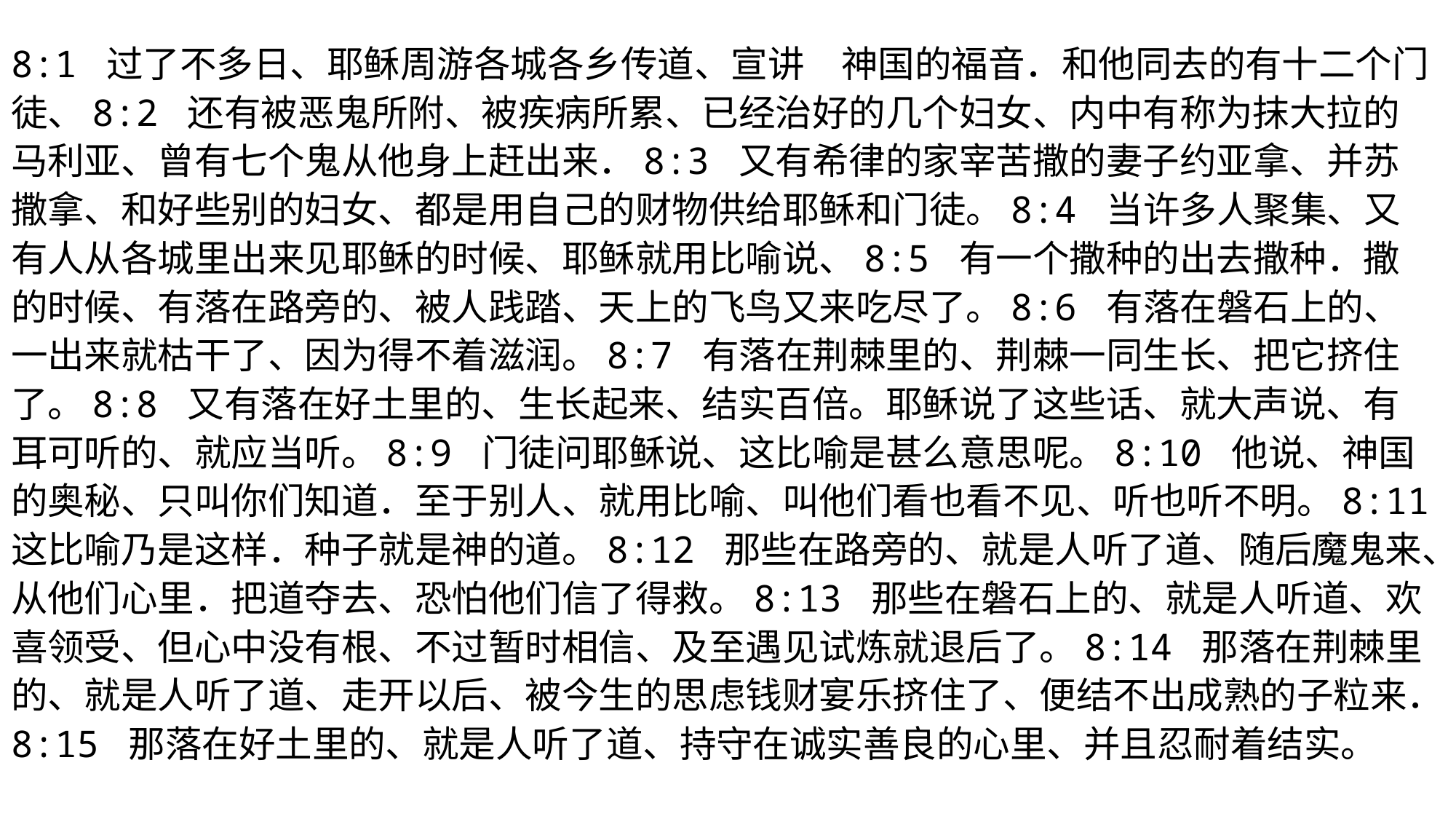

8:1 过了不多日、耶稣周游各城各乡传道、宣讲　神国的福音．和他同去的有十二个门徒、8:2 还有被恶鬼所附、被疾病所累、已经治好的几个妇女、内中有称为抹大拉的马利亚、曾有七个鬼从他身上赶出来．8:3 又有希律的家宰苦撒的妻子约亚拿、并苏撒拿、和好些别的妇女、都是用自己的财物供给耶稣和门徒。8:4 当许多人聚集、又有人从各城里出来见耶稣的时候、耶稣就用比喻说、8:5 有一个撒种的出去撒种．撒的时候、有落在路旁的、被人践踏、天上的飞鸟又来吃尽了。8:6 有落在磐石上的、一出来就枯干了、因为得不着滋润。8:7 有落在荆棘里的、荆棘一同生长、把它挤住了。8:8 又有落在好土里的、生长起来、结实百倍。耶稣说了这些话、就大声说、有耳可听的、就应当听。8:9 门徒问耶稣说、这比喻是甚么意思呢。8:10 他说、神国的奥秘、只叫你们知道．至于别人、就用比喻、叫他们看也看不见、听也听不明。8:11 这比喻乃是这样．种子就是神的道。8:12 那些在路旁的、就是人听了道、随后魔鬼来、从他们心里．把道夺去、恐怕他们信了得救。8:13 那些在磐石上的、就是人听道、欢喜领受、但心中没有根、不过暂时相信、及至遇见试炼就退后了。8:14 那落在荆棘里的、就是人听了道、走开以后、被今生的思虑钱财宴乐挤住了、便结不出成熟的子粒来．8:15 那落在好土里的、就是人听了道、持守在诚实善良的心里、并且忍耐着结实。
#